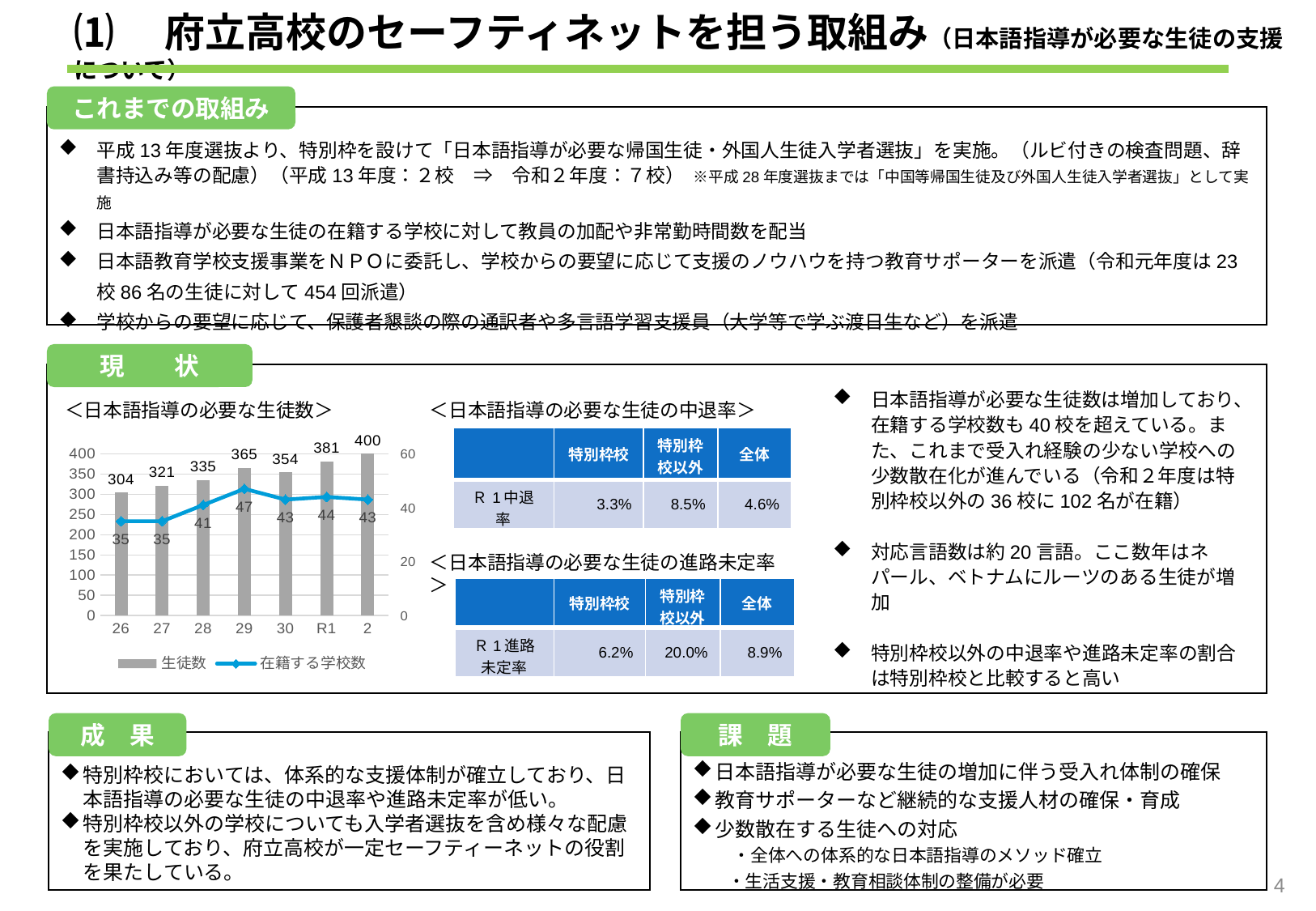

⑴　府立高校のセーフティネットを担う取組み（日本語指導が必要な生徒の支援について）
これまでの取組み

平成13年度選抜より、特別枠を設けて「日本語指導が必要な帰国生徒・外国人生徒入学者選抜」を実施。（ルビ付きの検査問題、辞書持込み等の配慮）（平成13年度：２校　⇒　令和２年度：７校）  ※平成28年度選抜までは「中国等帰国生徒及び外国人生徒入学者選抜」として実施
日本語指導が必要な生徒の在籍する学校に対して教員の加配や非常勤時間数を配当
日本語教育学校支援事業をＮＰＯに委託し、学校からの要望に応じて支援のノウハウを持つ教育サポーターを派遣（令和元年度は23校86名の生徒に対して454回派遣）
学校からの要望に応じて、保護者懇談の際の通訳者や多言語学習支援員（大学等で学ぶ渡日生など）を派遣
現　　状

日本語指導が必要な生徒数は増加しており、在籍する学校数も40校を超えている。また、これまで受入れ経験の少ない学校への少数散在化が進んでいる（令和２年度は特別枠校以外の36校に102名が在籍）

対応言語数は約20言語。ここ数年はネパール、ベトナムにルーツのある生徒が増加

特別枠校以外の中退率や進路未定率の割合は特別枠校と比較すると高い

＜日本語指導の必要な生徒数＞
＜日本語指導の必要な生徒の中退率＞
|  | 特別枠校 | 特別枠校以外 | 全体 |
| --- | --- | --- | --- |
| Ｒ1中退率 | 3.3% | 8.5% | 4.6% |

### Chart

| Category | 生徒数 | 在籍する学校数 |
|---|---|---|
| 26 | 304.0 | 35.0 |
| 27 | 321.0 | 35.0 |
| 28 | 335.0 | 41.0 |
| 29 | 365.0 | 47.0 |
| 30 | 354.0 | 43.0 |
| R1 | 381.0 | 44.0 |
| 2 | 400.0 | 43.0 |
＜日本語指導の必要な生徒の進路未定率＞
|  | 特別枠校 | 特別枠校以外 | 全体 |
| --- | --- | --- | --- |
| Ｒ1進路未定率 | 6.2% | 20.0% | 8.9% |
成　果
課　題

特別枠校においては、体系的な支援体制が確立しており、日本語指導の必要な生徒の中退率や進路未定率が低い。
特別枠校以外の学校についても入学者選抜を含め様々な配慮を実施しており、府立高校が一定セーフティーネットの役割を果たしている。

日本語指導が必要な生徒の増加に伴う受入れ体制の確保
教育サポーターなど継続的な支援人材の確保・育成
少数散在する生徒への対応
　　・全体への体系的な日本語指導のメソッド確立
　　・生活支援・教育相談体制の整備が必要
4